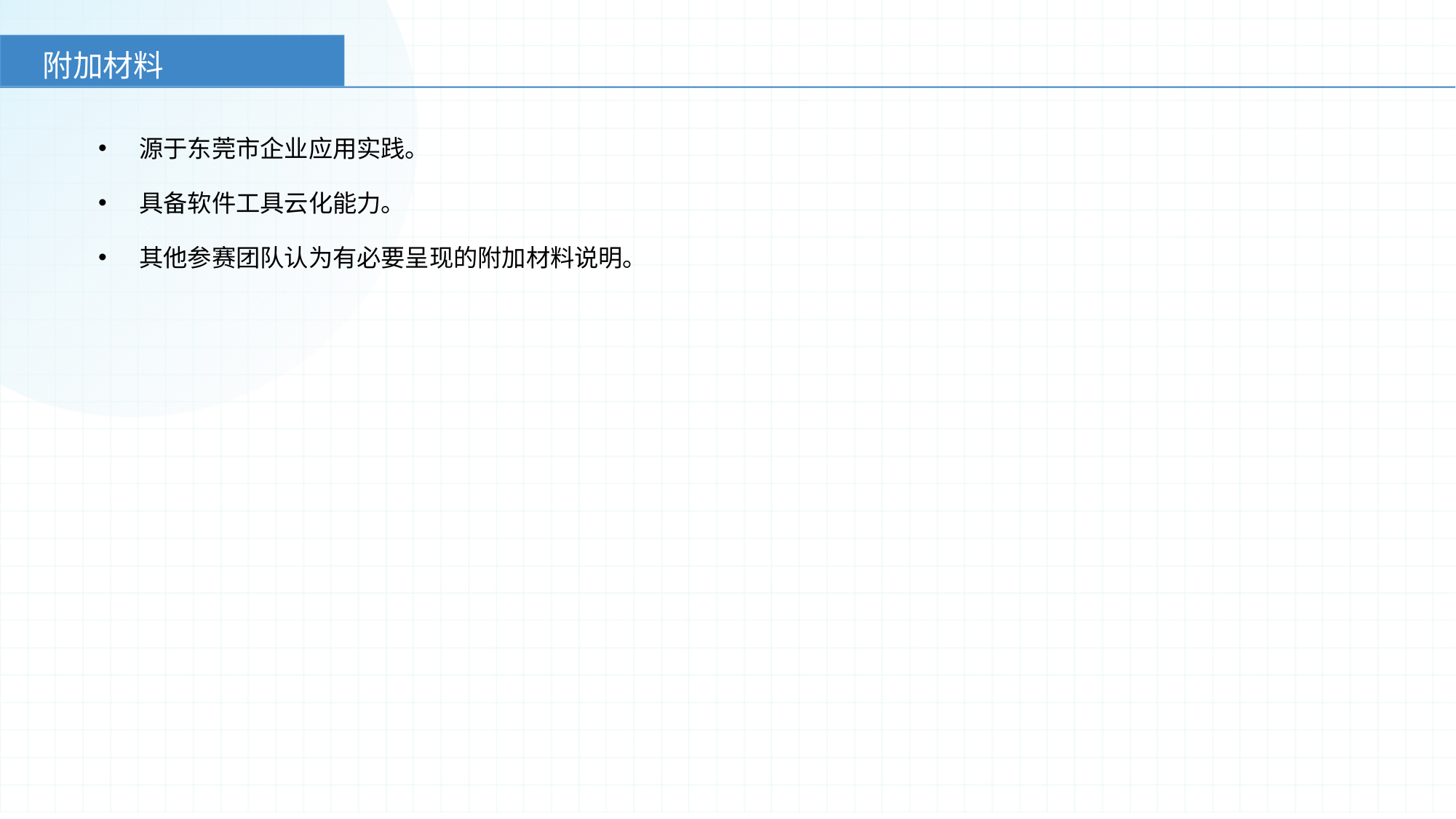

# 附加材料
源于东莞市企业应用实践。
具备软件工具云化能力。
其他参赛团队认为有必要呈现的附加材料说明。